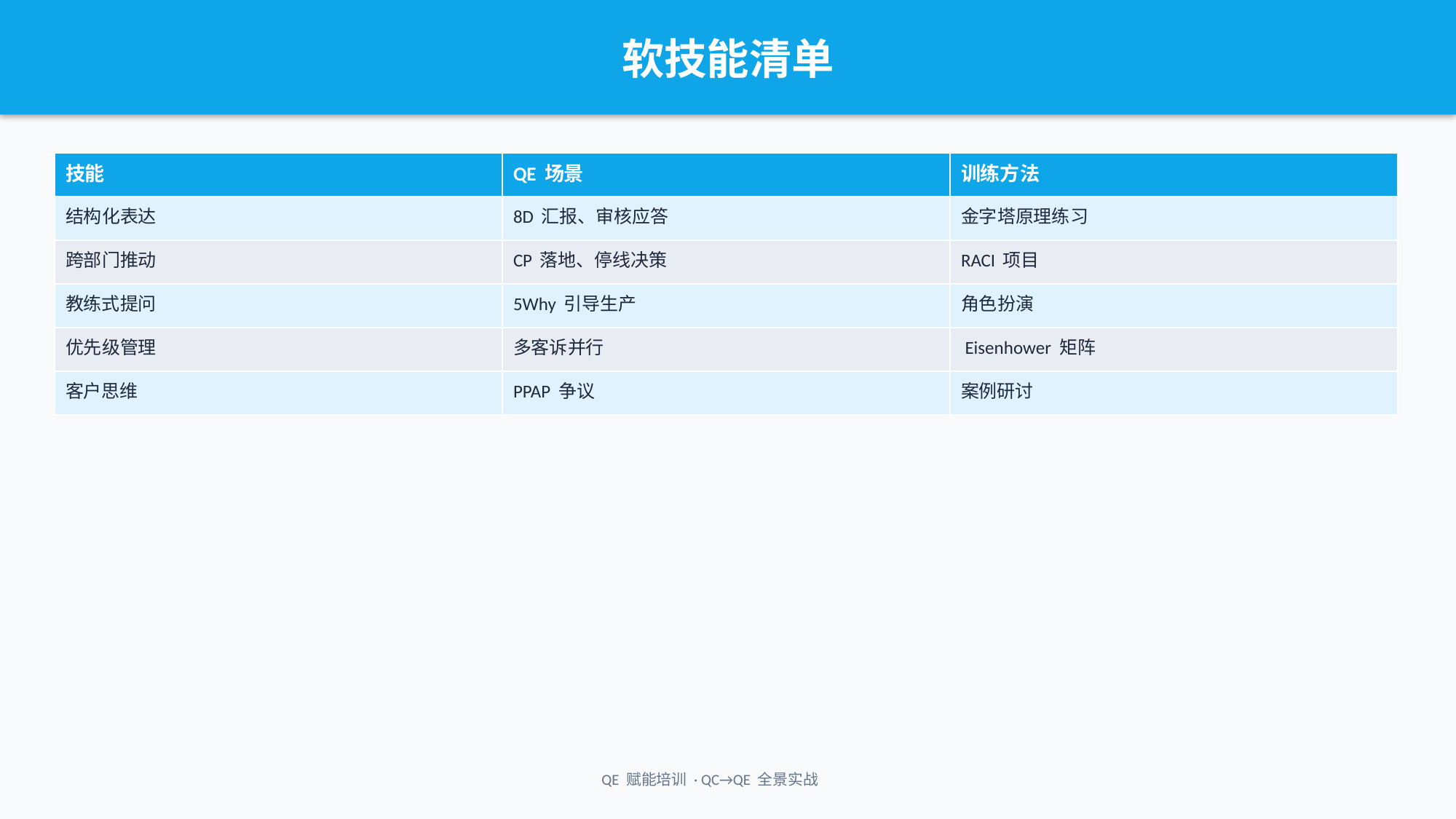

软技能清单
| 技能 | QE 场景 | 训练方法 |
| --- | --- | --- |
| 结构化表达 | 8D 汇报、审核应答 | 金字塔原理练习 |
| 跨部门推动 | CP 落地、停线决策 | RACI 项目 |
| 教练式提问 | 5Why 引导生产 | 角色扮演 |
| 优先级管理 | 多客诉并行 | Eisenhower 矩阵 |
| 客户思维 | PPAP 争议 | 案例研讨 |
QE 赋能培训 · QC→QE 全景实战